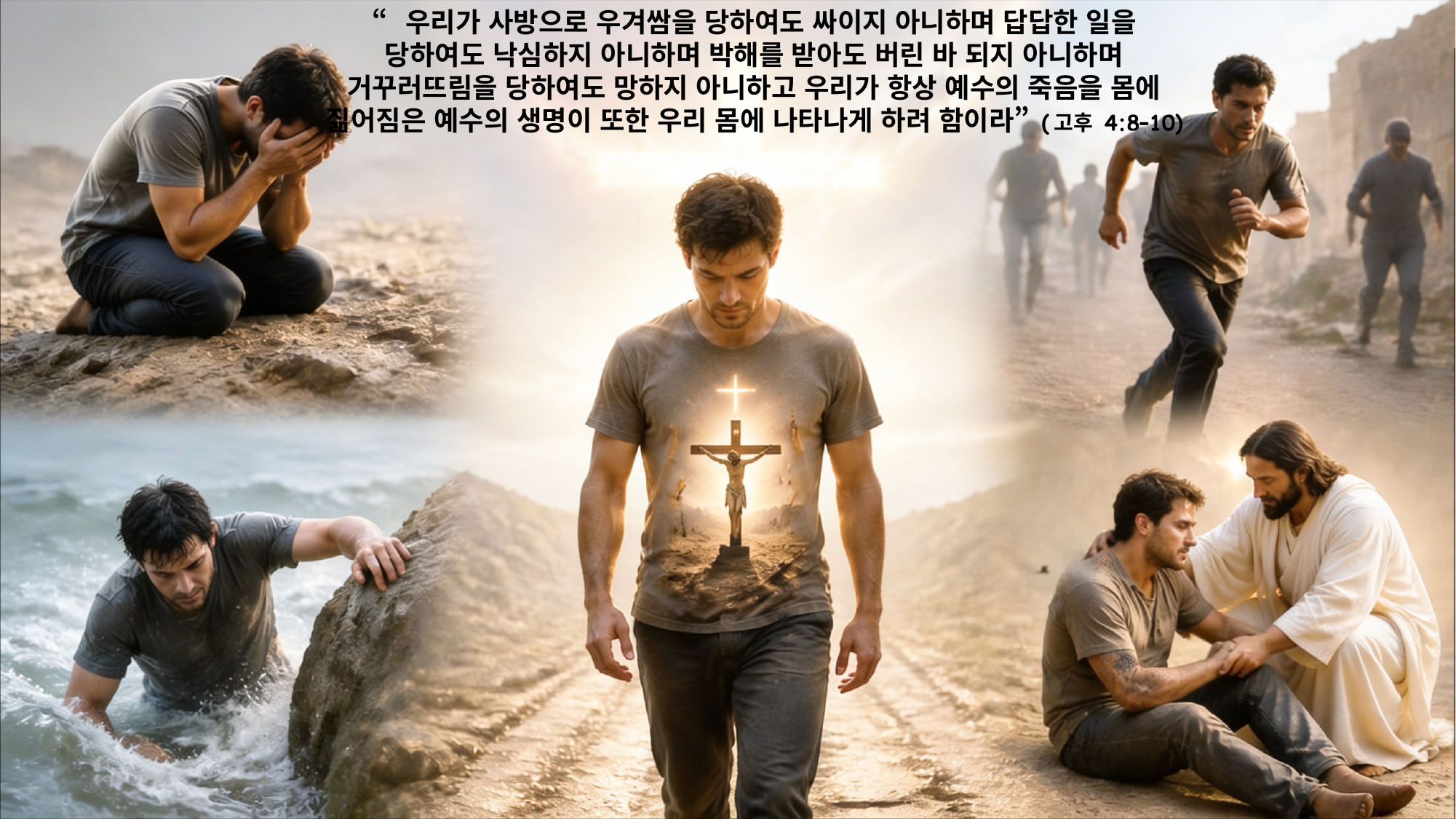

“우리가 사방으로 우겨쌈을 당하여도 싸이지 아니하며 답답한 일을 당하여도 낙심하지 아니하며 박해를 받아도 버린 바 되지 아니하며 거꾸러뜨림을 당하여도 망하지 아니하고 우리가 항상 예수의 죽음을 몸에 짊어짐은 예수의 생명이 또한 우리 몸에 나타나게 하려 함이라” (고후 4:8–10)